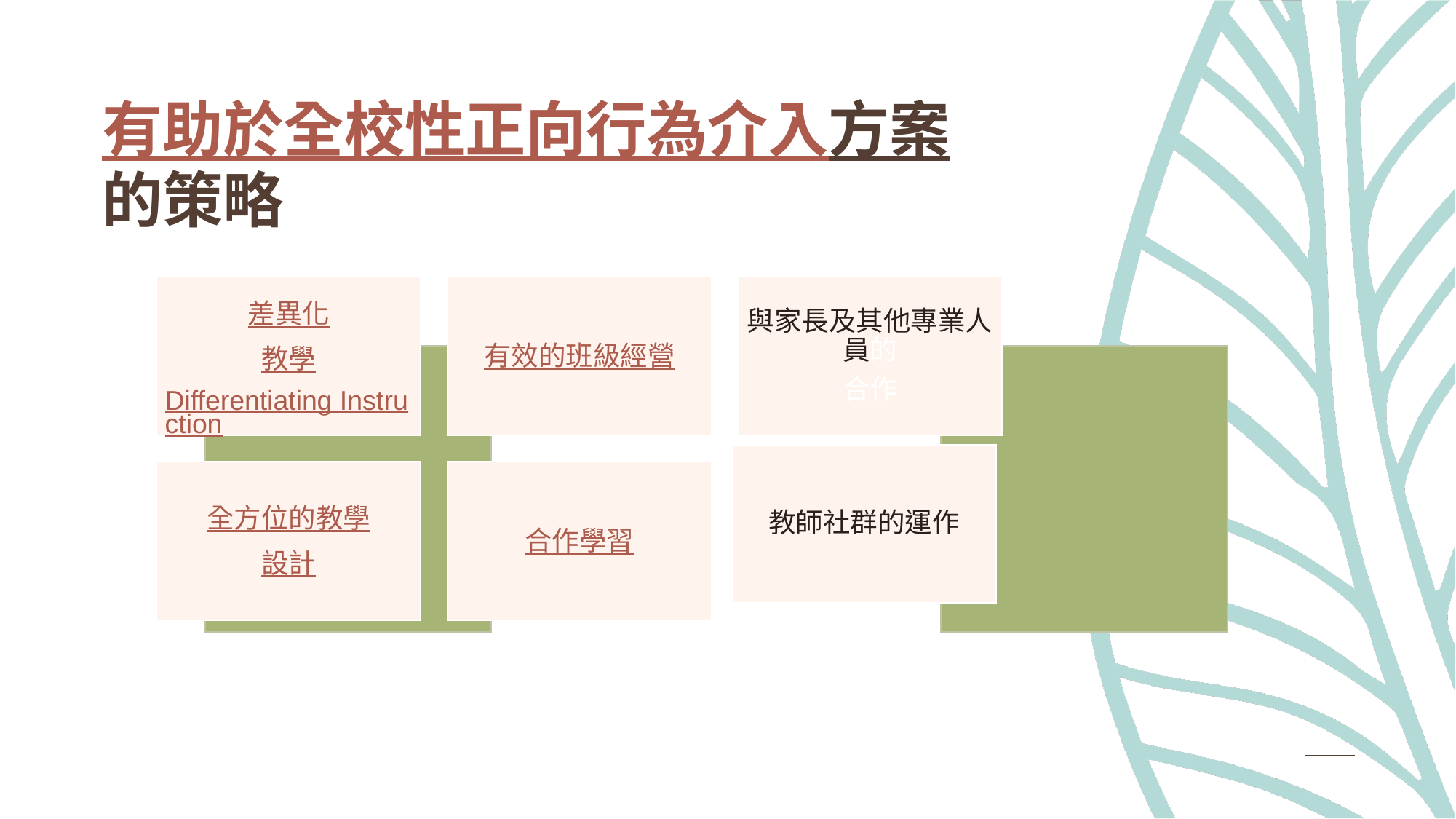

# 有助於全校性正向行為介入方案的策略

差異化
教學
Differentiating Instruction
有效的班級經營
與家長及其他專業人員的
合作
全方位的教學
設計
合作學習
教師社群的運作